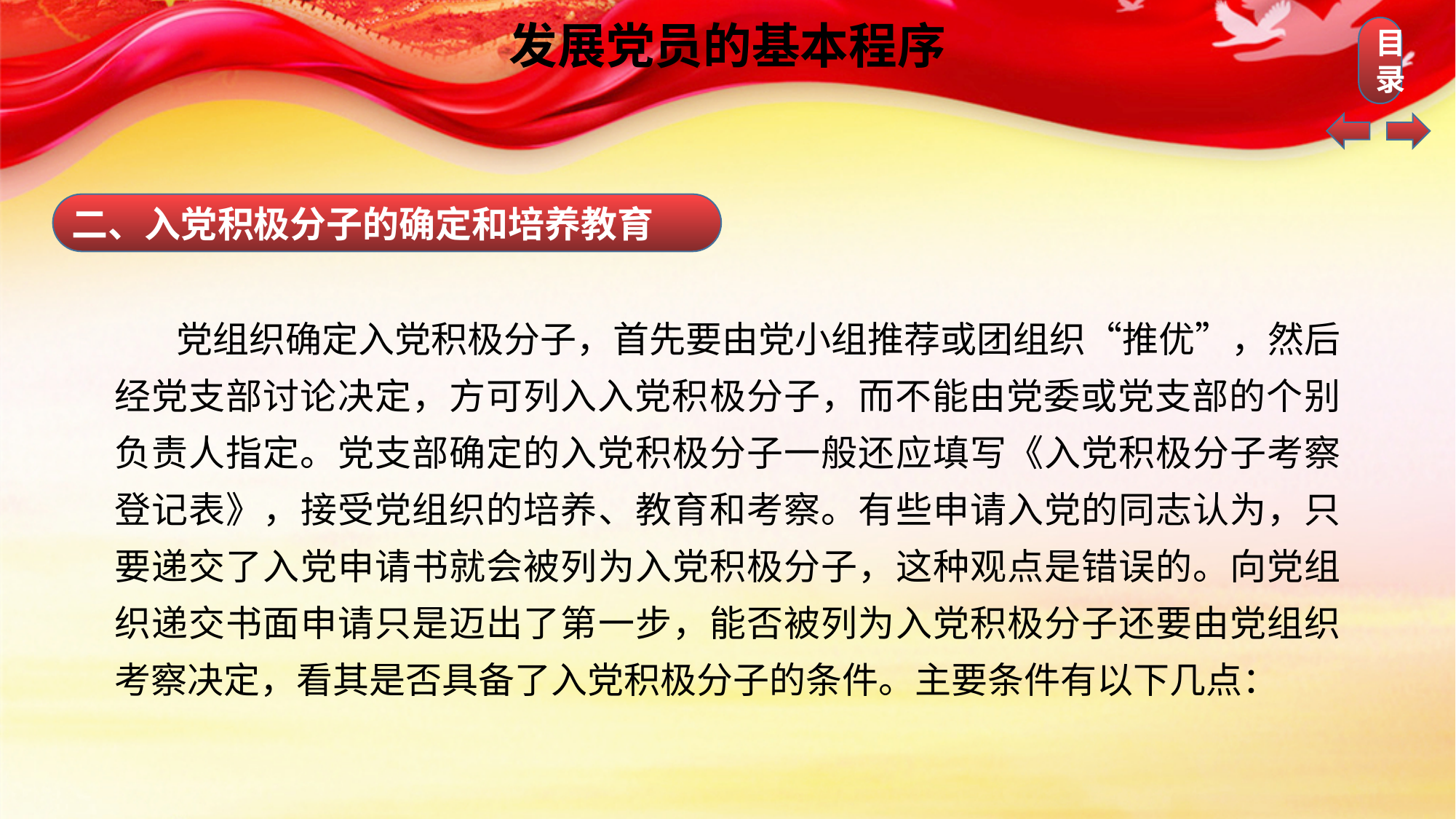

发展党员的基本程序
二、入党积极分子的确定和培养教育
        党组织确定入党积极分子，首先要由党小组推荐或团组织“推优”，然后经党支部讨论决定，方可列入入党积极分子，而不能由党委或党支部的个别负责人指定。党支部确定的入党积极分子一般还应填写《入党积极分子考察登记表》，接受党组织的培养、教育和考察。有些申请入党的同志认为，只要递交了入党申请书就会被列为入党积极分子，这种观点是错误的。向党组织递交书面申请只是迈出了第一步，能否被列为入党积极分子还要由党组织考察决定，看其是否具备了入党积极分子的条件。主要条件有以下几点：